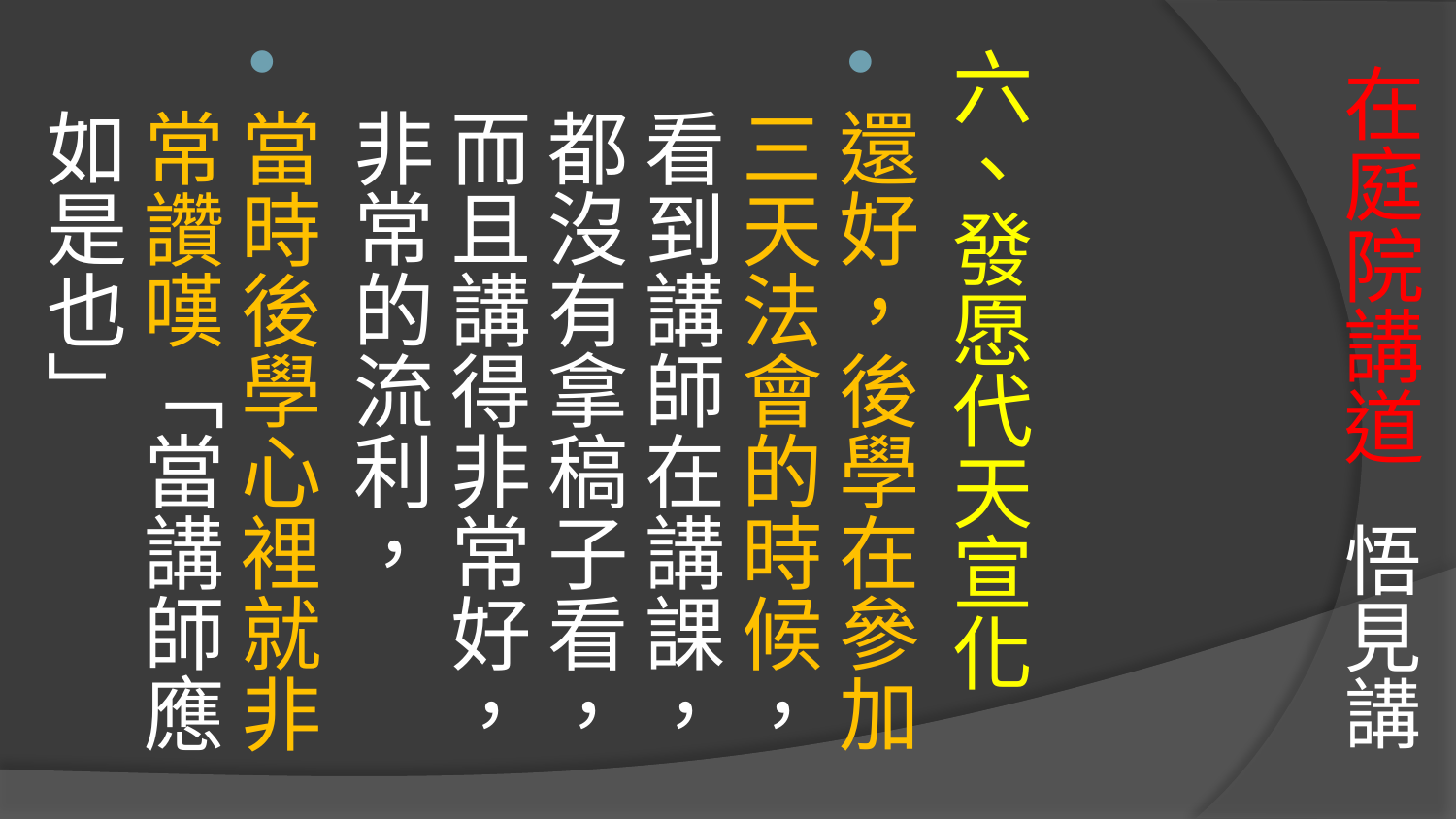

# 在庭院講道   悟見講
六、發愿代天宣化
還好，後學在參加三天法會的時候，看到講師在講課，都沒有拿稿子看，而且講得非常好，非常的流利，
當時後學心裡就非常讚嘆「當講師應如是也」